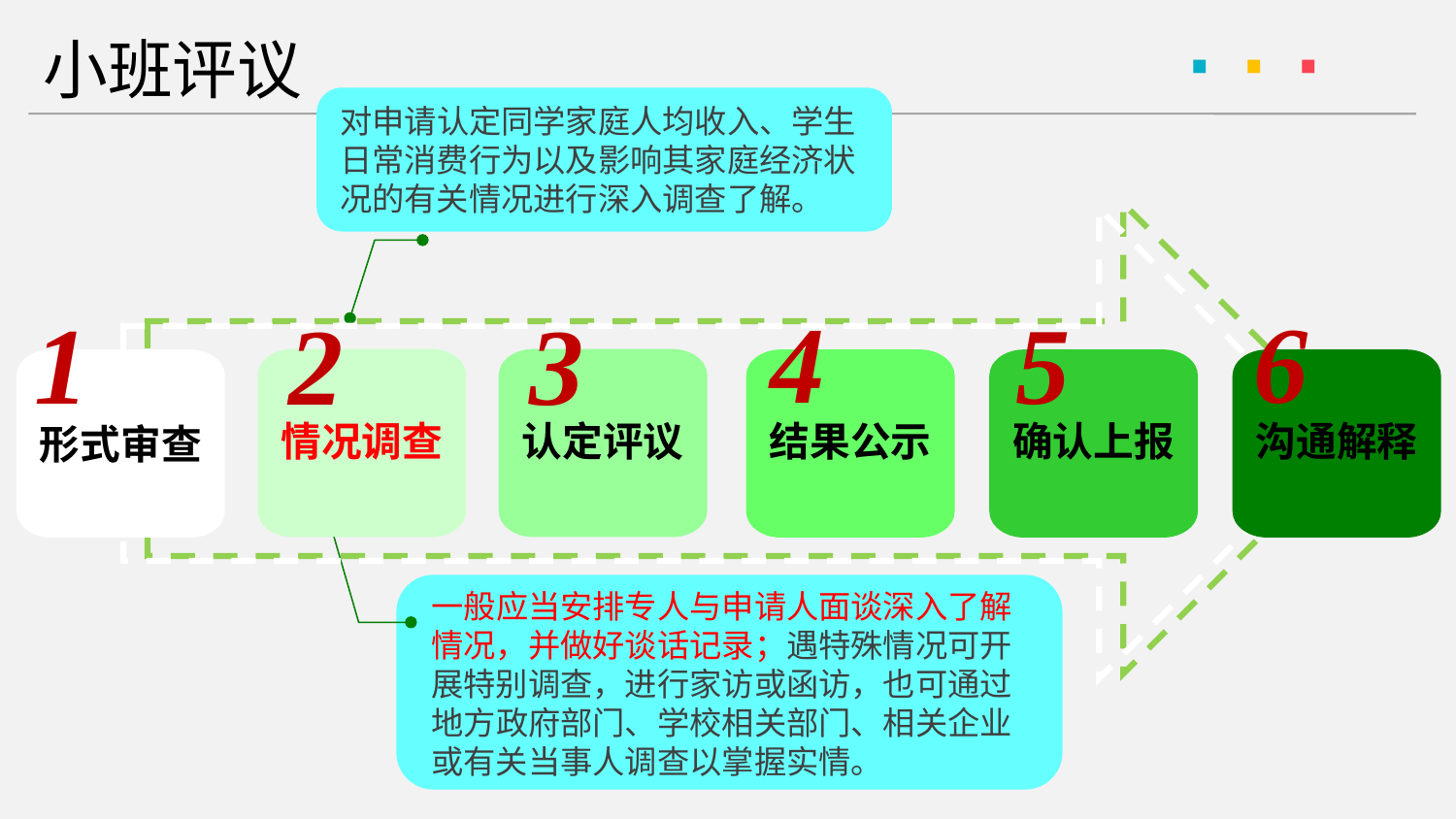

小班评议
对申请认定同学家庭人均收入、学生日常消费行为以及影响其家庭经济状况的有关情况进行深入调查了解。

一般应当安排专人与申请人面谈深入了解情况，并做好谈话记录；遇特殊情况可开展特别调查，进行家访或函访，也可通过地方政府部门、学校相关部门、相关企业或有关当事人调查以掌握实情。

4
6
1
5
2
3
情况调查
认定评议
形式审查
结果公示
确认上报
沟通解释